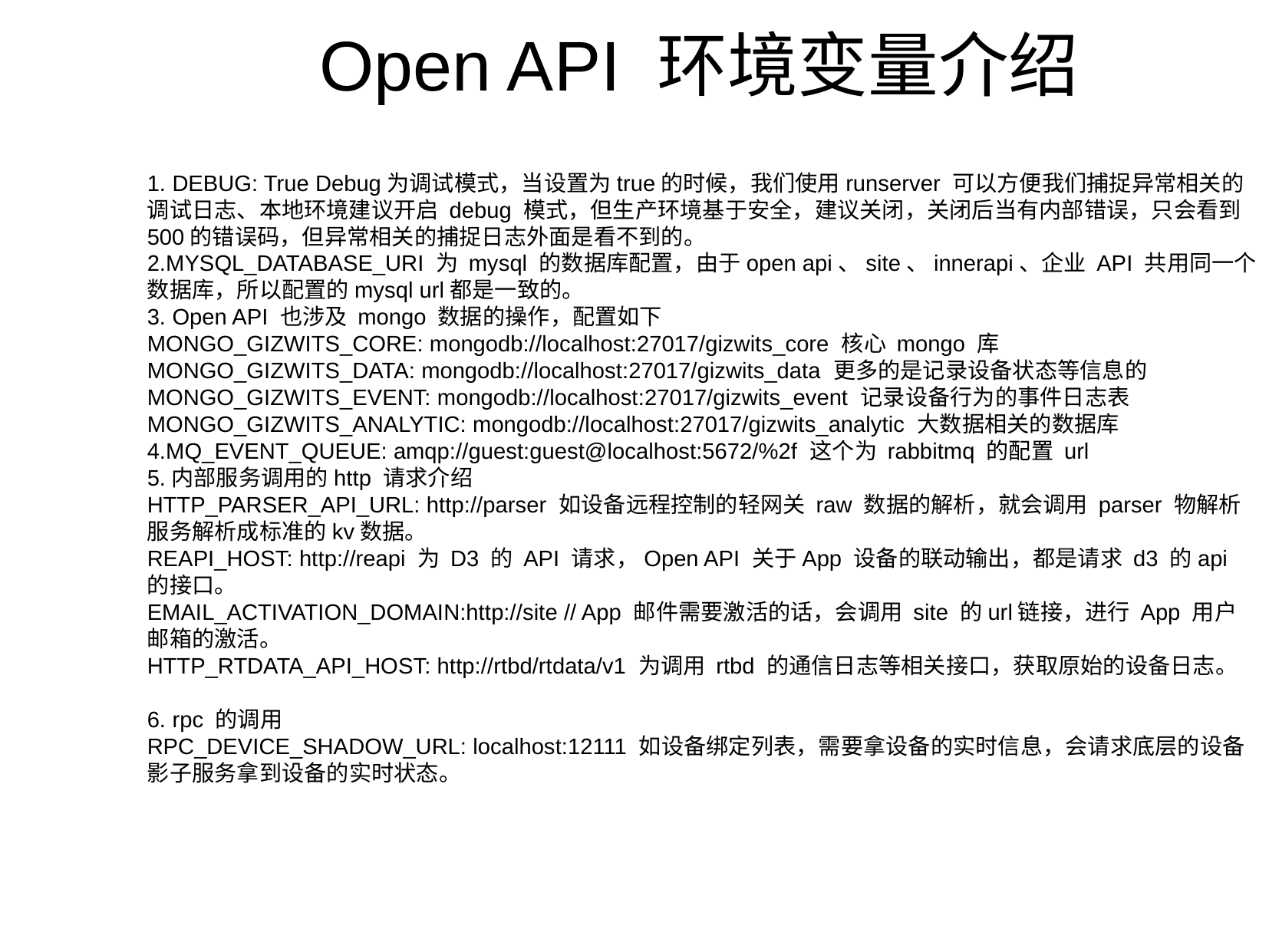

Open API 环境变量介绍
1. DEBUG: True Debug为调试模式，当设置为true的时候，我们使用runserver 可以方便我们捕捉异常相关的
调试日志、本地环境建议开启 debug 模式，但生产环境基于安全，建议关闭，关闭后当有内部错误，只会看到
500的错误码，但异常相关的捕捉日志外面是看不到的。
2.MYSQL_DATABASE_URI 为 mysql 的数据库配置，由于open api、site、innerapi、企业 API 共用同一个
数据库，所以配置的mysql url都是一致的。
3. Open API 也涉及 mongo 数据的操作，配置如下
MONGO_GIZWITS_CORE: mongodb://localhost:27017/gizwits_core 核心 mongo 库
MONGO_GIZWITS_DATA: mongodb://localhost:27017/gizwits_data 更多的是记录设备状态等信息的
MONGO_GIZWITS_EVENT: mongodb://localhost:27017/gizwits_event 记录设备行为的事件日志表
MONGO_GIZWITS_ANALYTIC: mongodb://localhost:27017/gizwits_analytic 大数据相关的数据库
4.MQ_EVENT_QUEUE: amqp://guest:guest@localhost:5672/%2f 这个为 rabbitmq 的配置 url
5.内部服务调用的http 请求介绍
HTTP_PARSER_API_URL: http://parser 如设备远程控制的轻网关 raw 数据的解析，就会调用 parser 物解析
服务解析成标准的kv数据。
REAPI_HOST: http://reapi 为 D3 的 API 请求，Open API 关于App 设备的联动输出，都是请求 d3 的api
的接口。
EMAIL_ACTIVATION_DOMAIN:http://site // App 邮件需要激活的话，会调用 site 的url链接，进行 App 用户
邮箱的激活。
HTTP_RTDATA_API_HOST: http://rtbd/rtdata/v1 为调用 rtbd 的通信日志等相关接口，获取原始的设备日志。

6. rpc 的调用
RPC_DEVICE_SHADOW_URL: localhost:12111 如设备绑定列表，需要拿设备的实时信息，会请求底层的设备
影子服务拿到设备的实时状态。